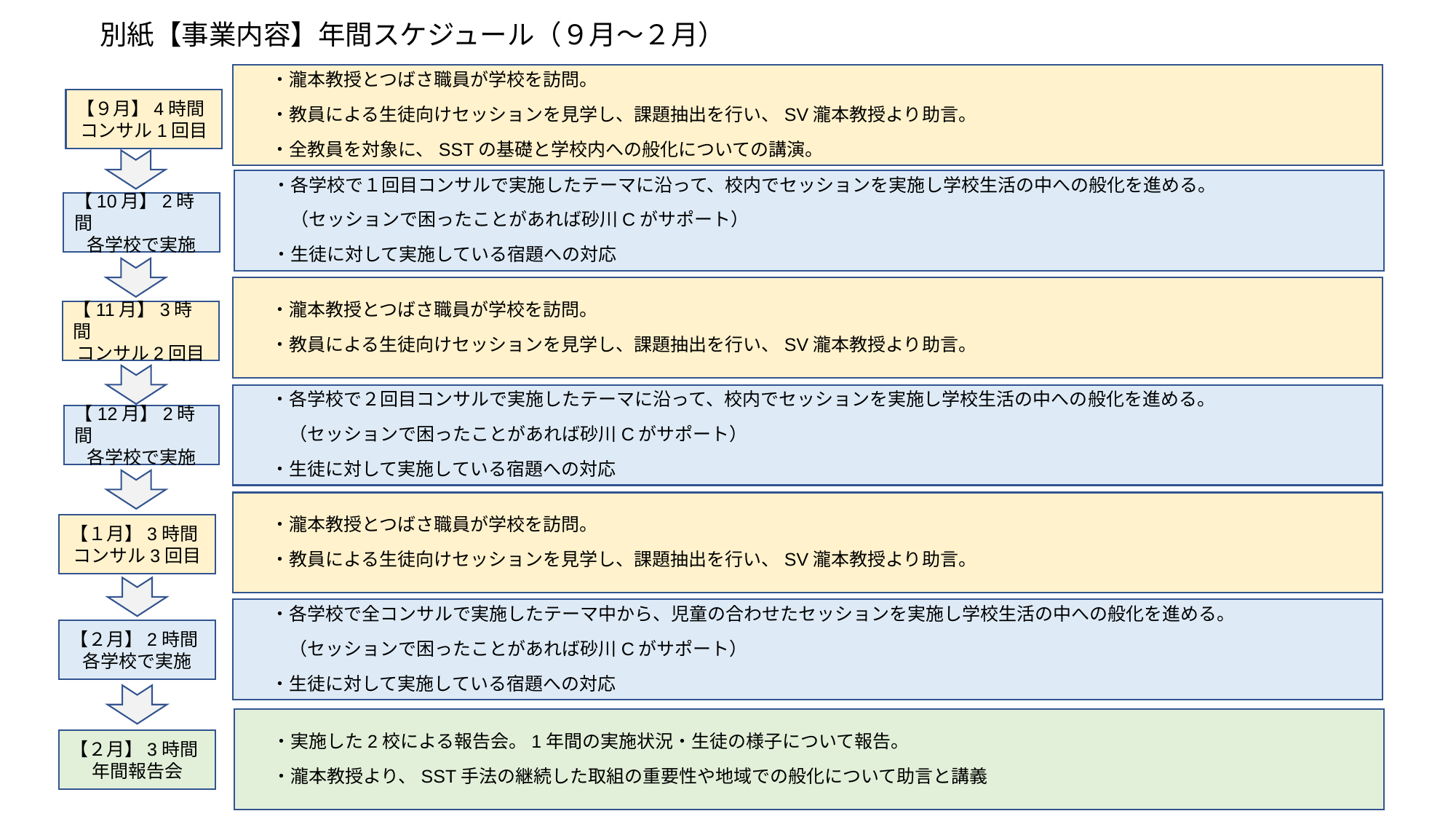

別紙【事業内容】年間スケジュール（９月～２月）
・瀧本教授とつばさ職員が学校を訪問。
・教員による生徒向けセッションを見学し、課題抽出を行い、SV瀧本教授より助言。
・全教員を対象に、SSTの基礎と学校内への般化についての講演。
【９月】4時間
コンサル1回目

・各学校で１回目コンサルで実施したテーマに沿って、校内でセッションを実施し学校生活の中への般化を進める。
　（セッションで困ったことがあれば砂川Cがサポート）
・生徒に対して実施している宿題への対応
【10月】2時間
各学校で実施

・瀧本教授とつばさ職員が学校を訪問。
・教員による生徒向けセッションを見学し、課題抽出を行い、SV瀧本教授より助言。
【11月】3時間
コンサル2回目

・各学校で２回目コンサルで実施したテーマに沿って、校内でセッションを実施し学校生活の中への般化を進める。
　（セッションで困ったことがあれば砂川Cがサポート）
・生徒に対して実施している宿題への対応
【12月】2時間
各学校で実施

・瀧本教授とつばさ職員が学校を訪問。
・教員による生徒向けセッションを見学し、課題抽出を行い、SV瀧本教授より助言。
【１月】3時間
コンサル3回目

・各学校で全コンサルで実施したテーマ中から、児童の合わせたセッションを実施し学校生活の中への般化を進める。
　（セッションで困ったことがあれば砂川Cがサポート）
・生徒に対して実施している宿題への対応
【２月】2時間
各学校で実施

・実施した2校による報告会。1年間の実施状況・生徒の様子について報告。
・瀧本教授より、SST手法の継続した取組の重要性や地域での般化について助言と講義
【２月】3時間
年間報告会